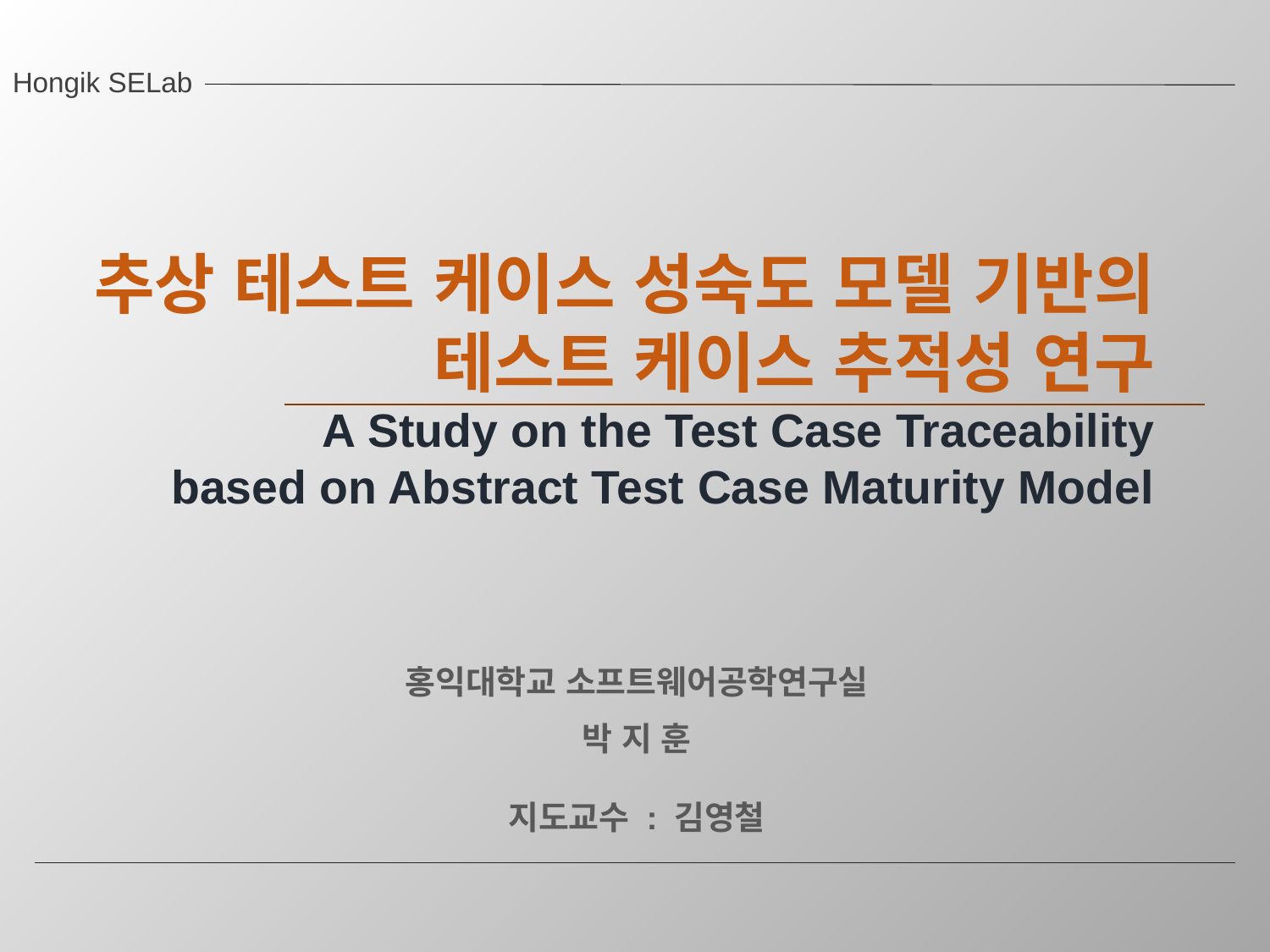

Hongik SELab
추상 테스트 케이스 성숙도 모델 기반의
테스트 케이스 추적성 연구
A Study on the Test Case Traceability
based on Abstract Test Case Maturity Model
홍익대학교 소프트웨어공학연구실
박 지 훈
지도교수 : 김영철